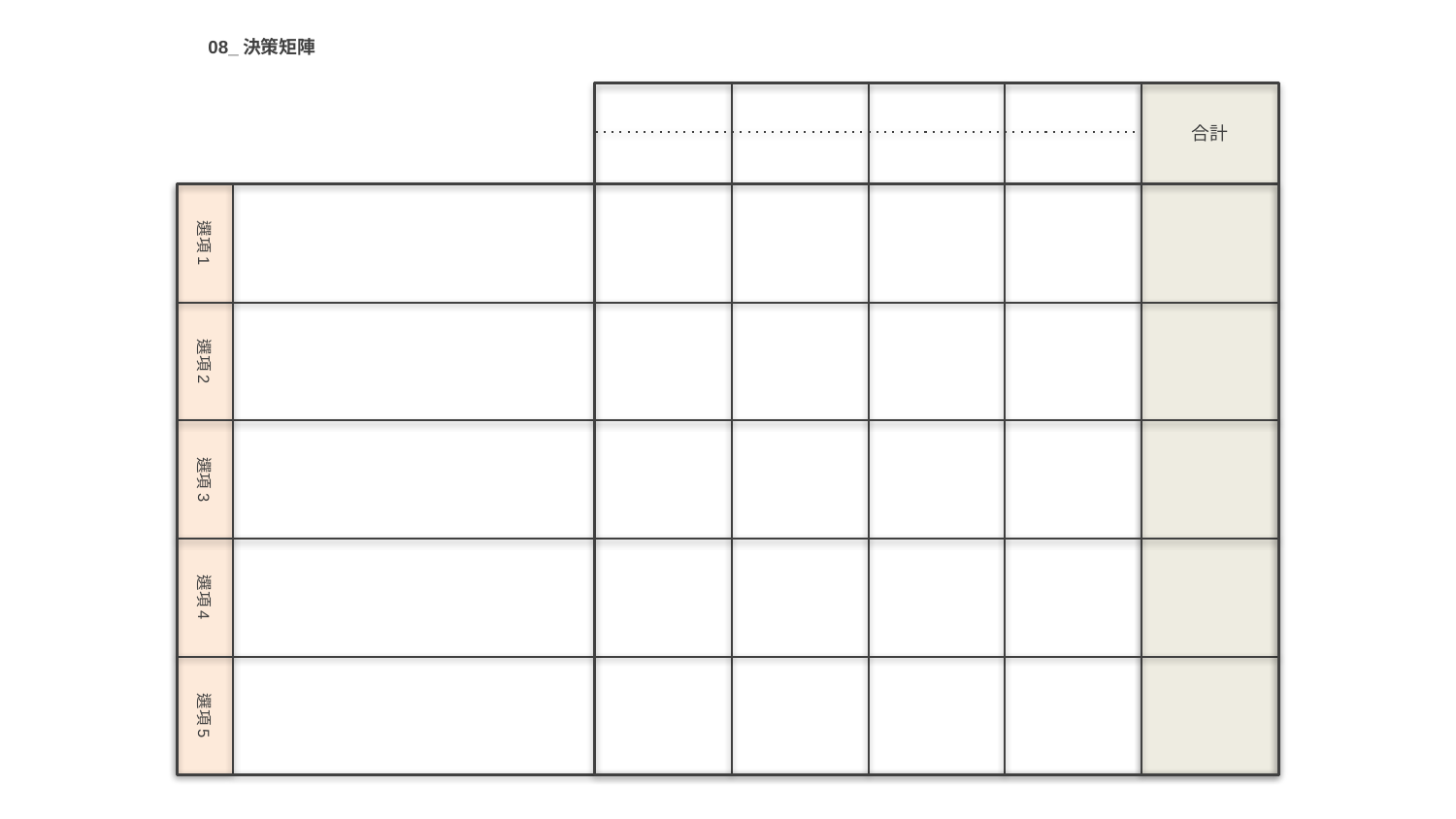

08_決策矩陣

合計

選項1
選項2
選項3
選項4
選項5